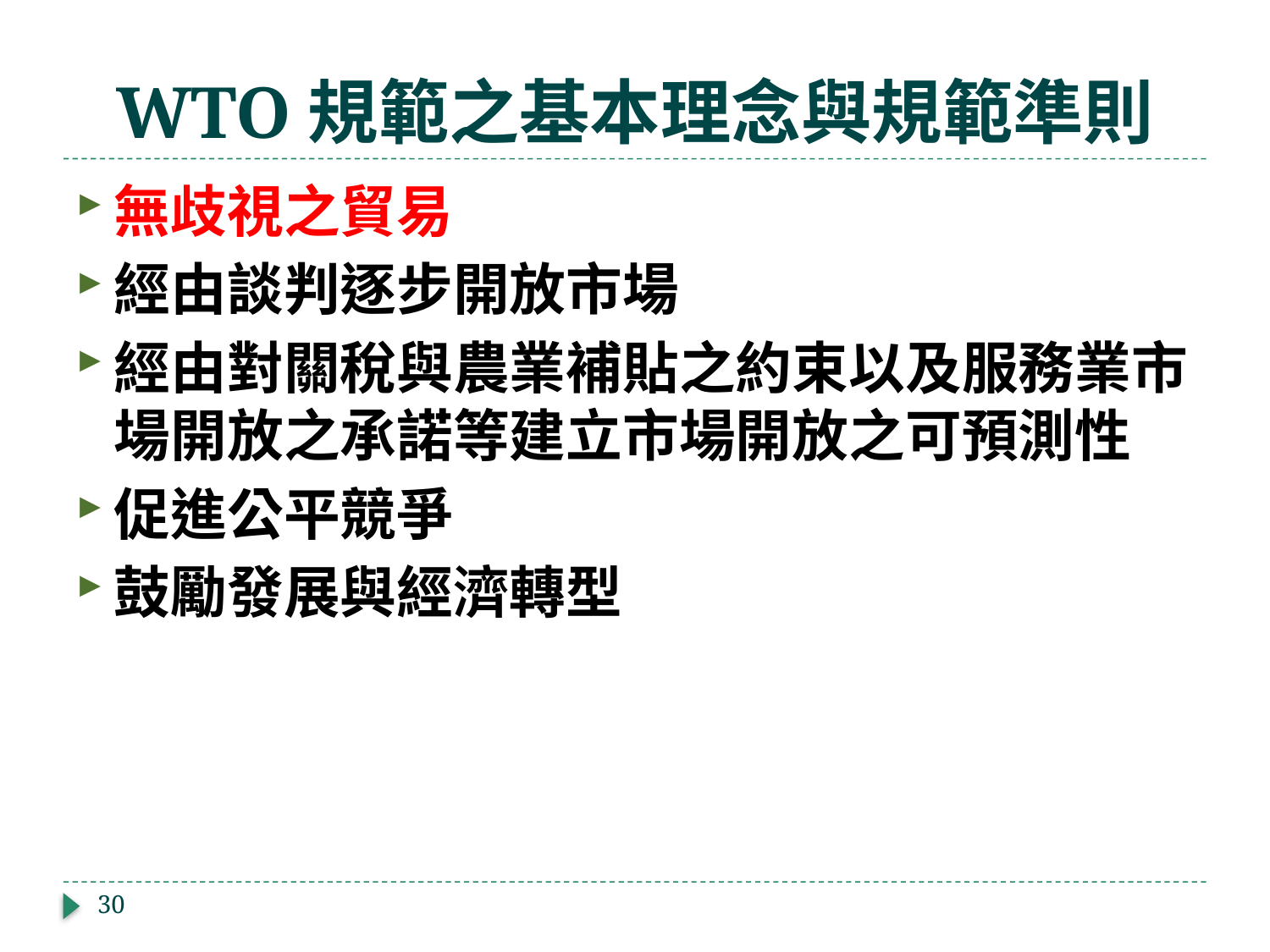

# WTO規範之基本理念與規範準則
無歧視之貿易
經由談判逐步開放市場
經由對關稅與農業補貼之約束以及服務業市場開放之承諾等建立市場開放之可預測性
促進公平競爭
鼓勵發展與經濟轉型
30